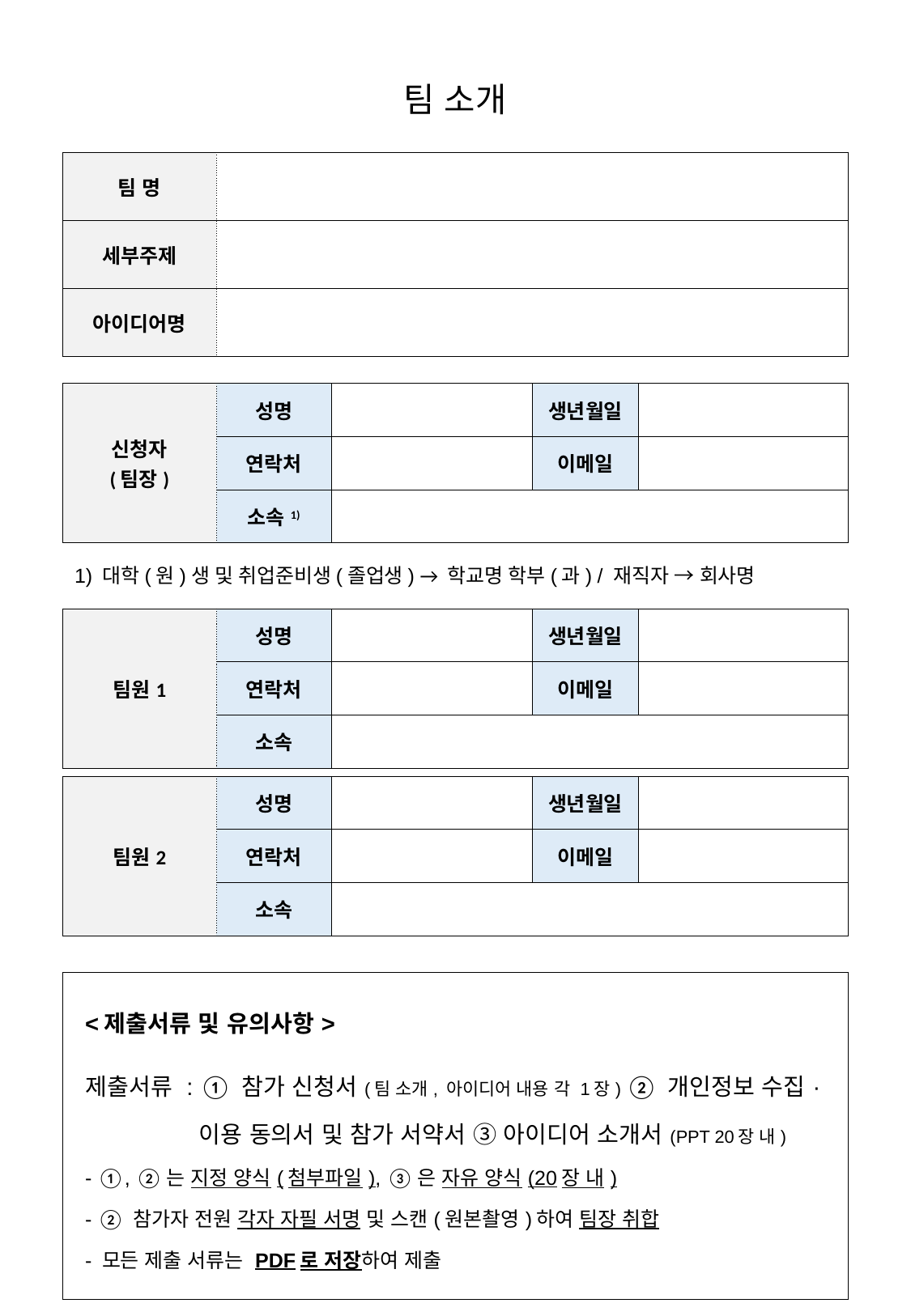

팀 소개
| 팀 명 |  |
| --- | --- |
| 세부주제 |  |
| 아이디어명 |  |
| 신청자 (팀장) | 성명 |  | 생년월일 |  |
| --- | --- | --- | --- | --- |
| 세부주제 | 연락처 |  | 이메일 |  |
| 아이디어명 | 소속1) |  |  |  |
1) 대학(원)생 및 취업준비생(졸업생) → 학교명 학부(과) / 재직자 → 회사명
| 팀원1 | 성명 |  | 생년월일 |  |
| --- | --- | --- | --- | --- |
| 세부주제 | 연락처 |  | 이메일 |  |
| 아이디어명 | 소속 |  |  |  |
| 팀원2 | 성명 |  | 생년월일 |  |
| --- | --- | --- | --- | --- |
| 세부주제 | 연락처 |  | 이메일 |  |
| 아이디어명 | 소속 |  |  |  |
| <제출서류 및 유의사항> 제출서류 : ① 참가 신청서(팀 소개, 아이디어 내용 각 1장) ② 개인정보 수집·이용 동의서 및 참가 서약서 ③ 아이디어 소개서(PPT 20장 내) - ①, ②는 지정 양식(첨부파일), ③은 자유 양식(20장 내) - ② 참가자 전원 각자 자필 서명 및 스캔(원본촬영)하여 팀장 취합 - 모든 제출 서류는 PDF로 저장하여 제출 |
| --- |